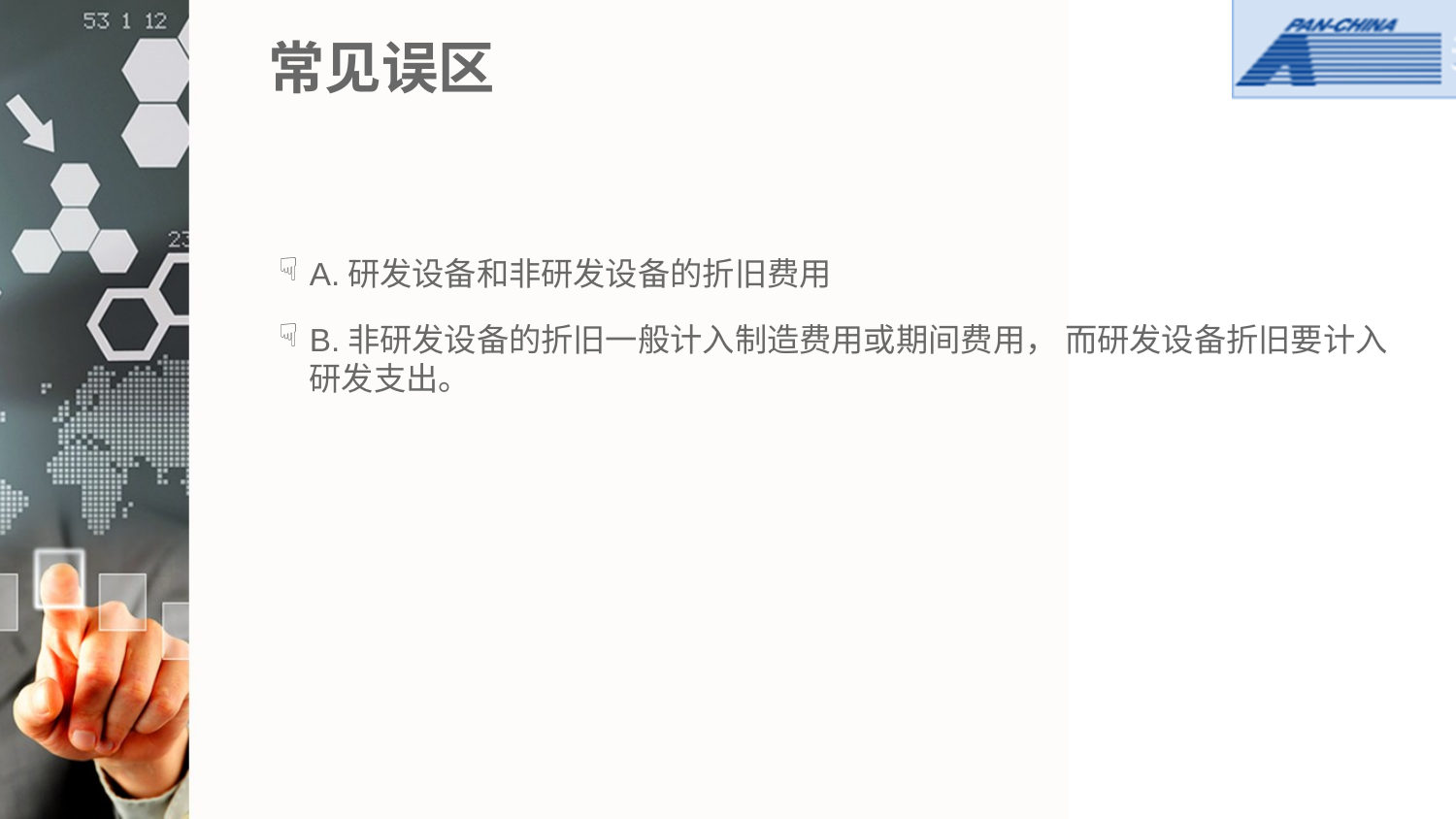

# 常见误区

A.研发设备和非研发设备的折旧费用
B.非研发设备的折旧一般计入制造费用或期间费用， 而研发设备折旧要计入研发支出。